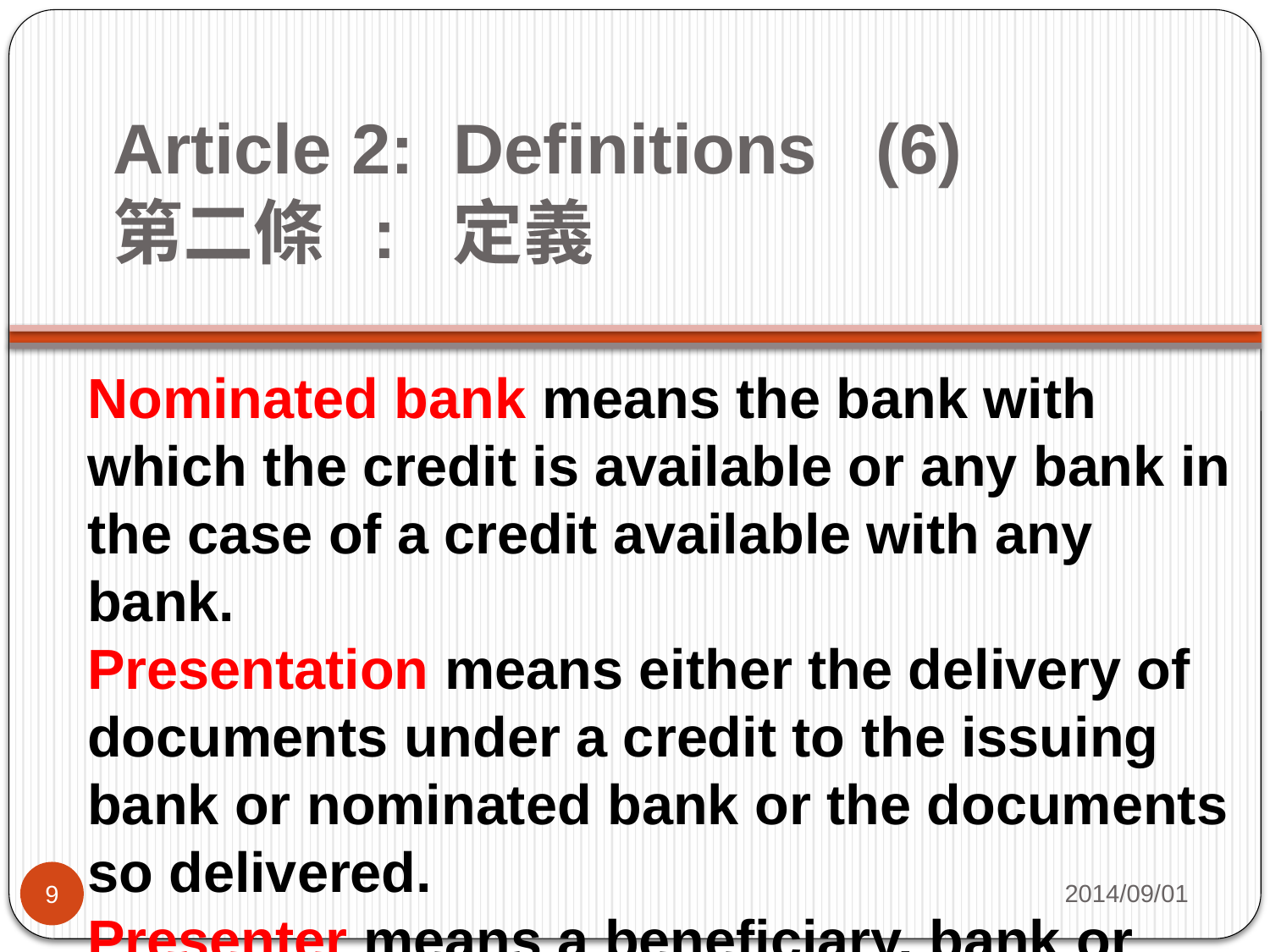

# Article 2:  Definitions   (6)      第二條  :  定義
Nominated bank means the bank with which the credit is available or any bank in the case of a credit available with any bank.
Presentation means either the delivery of documents under a credit to the issuing bank or nominated bank or the documents so delivered.
Presenter means a beneficiary, bank or other party that makes a presentation.
2014/09/01
9